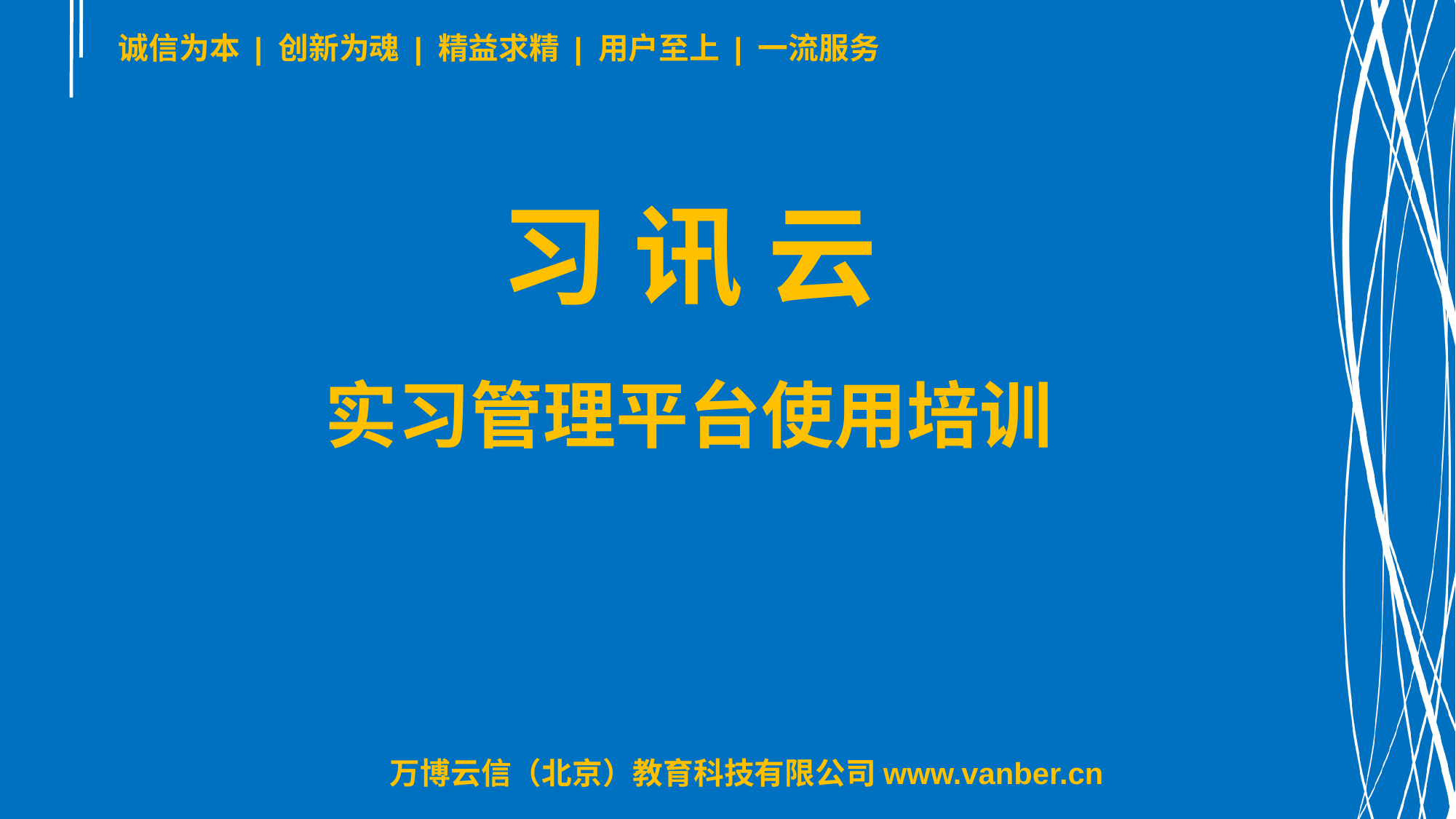

诚信为本 | 创新为魂 | 精益求精 | 用户至上 | 一流服务
习 讯 云
实习管理平台使用培训
万博云信（北京）教育科技有限公司www.vanber.cn